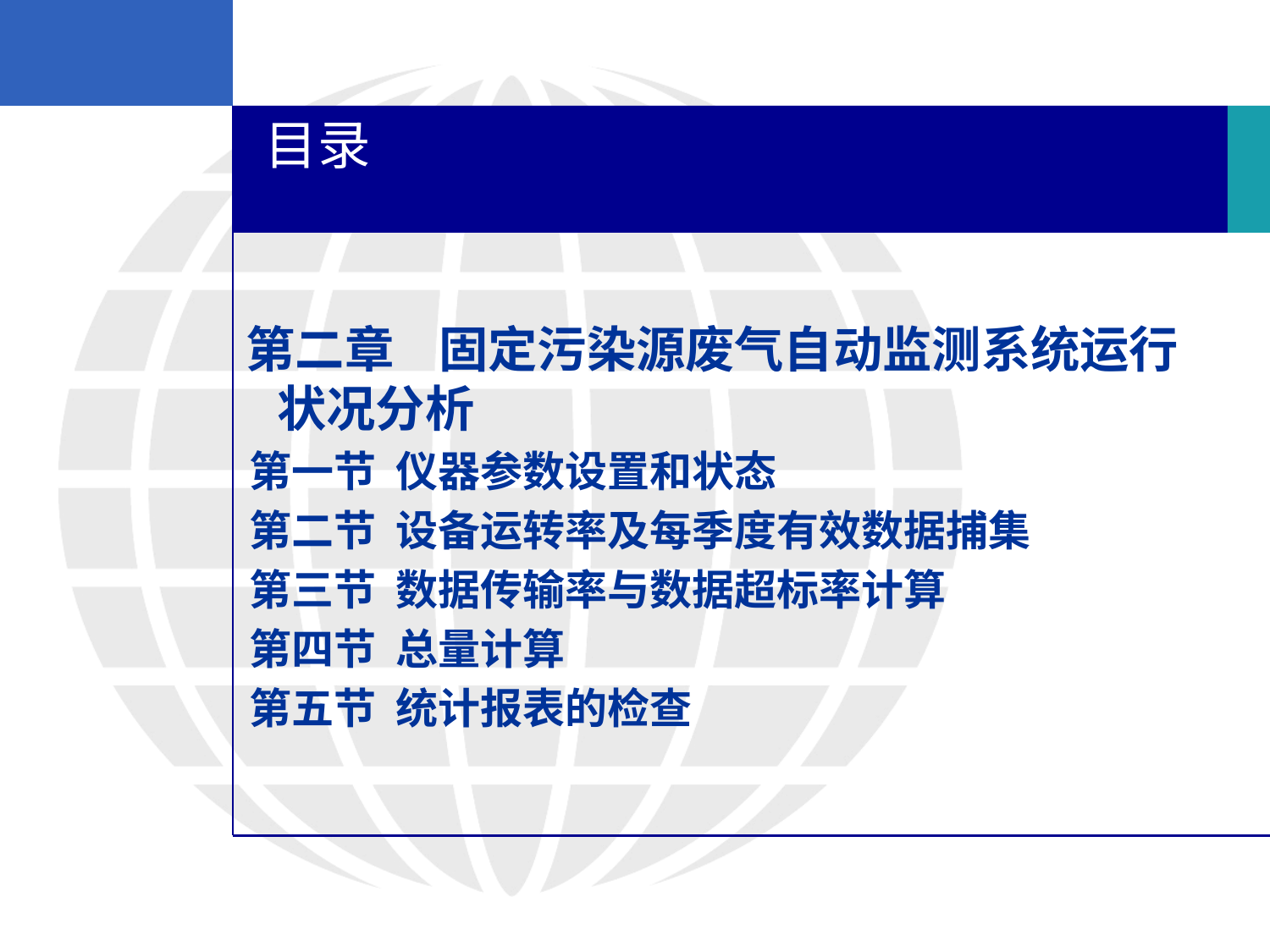

目录

 第二章    固定污染源废气自动监测系统运行状况分析
 第一节  仪器参数设置和状态
 第二节  设备运转率及每季度有效数据捕集
 第三节  数据传输率与数据超标率计算
 第四节  总量计算
 第五节  统计报表的检查